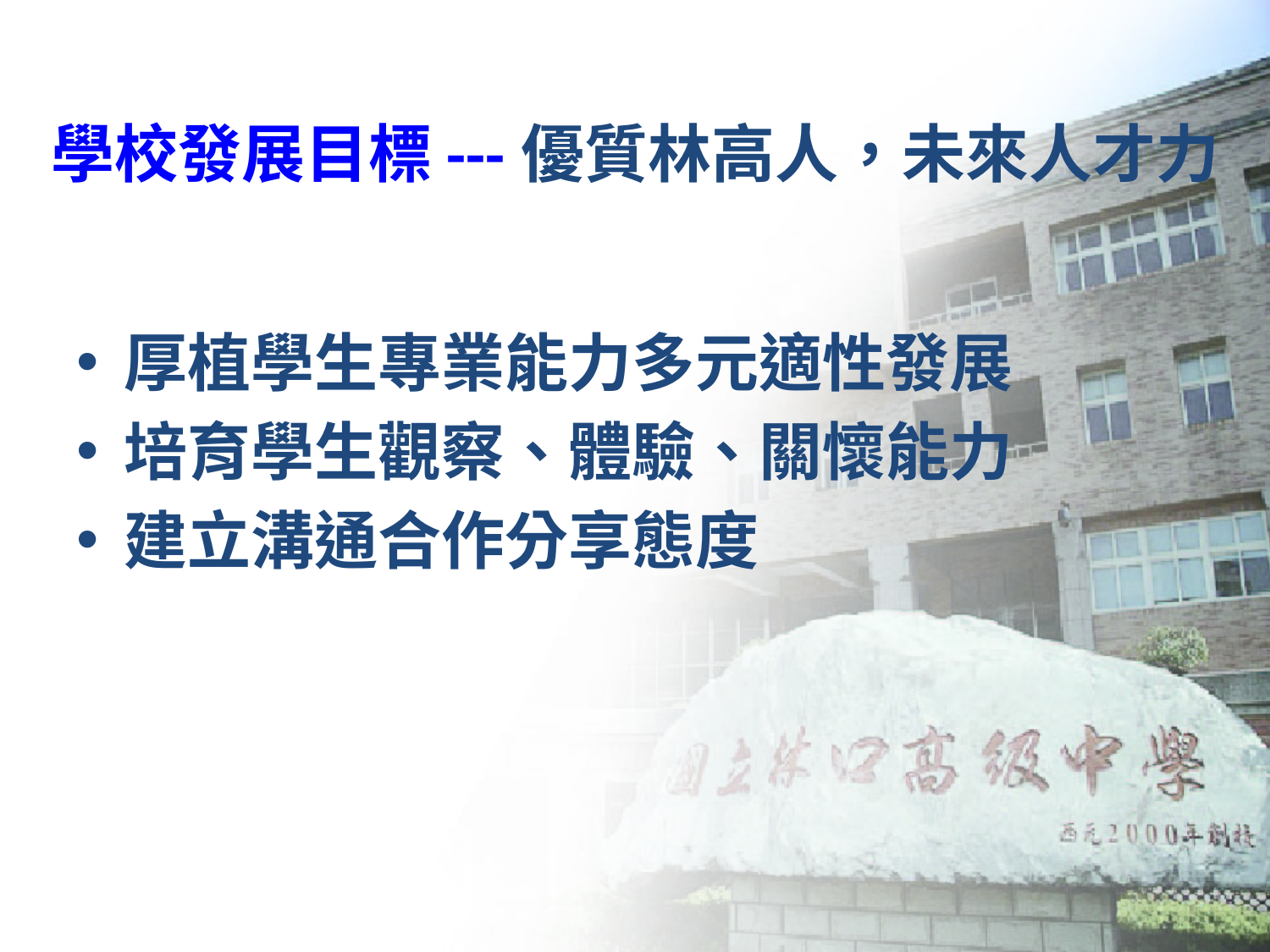

# 學校發展目標---優質林高人，未來人才力
厚植學生專業能力多元適性發展
培育學生觀察、體驗、關懷能力
建立溝通合作分享態度